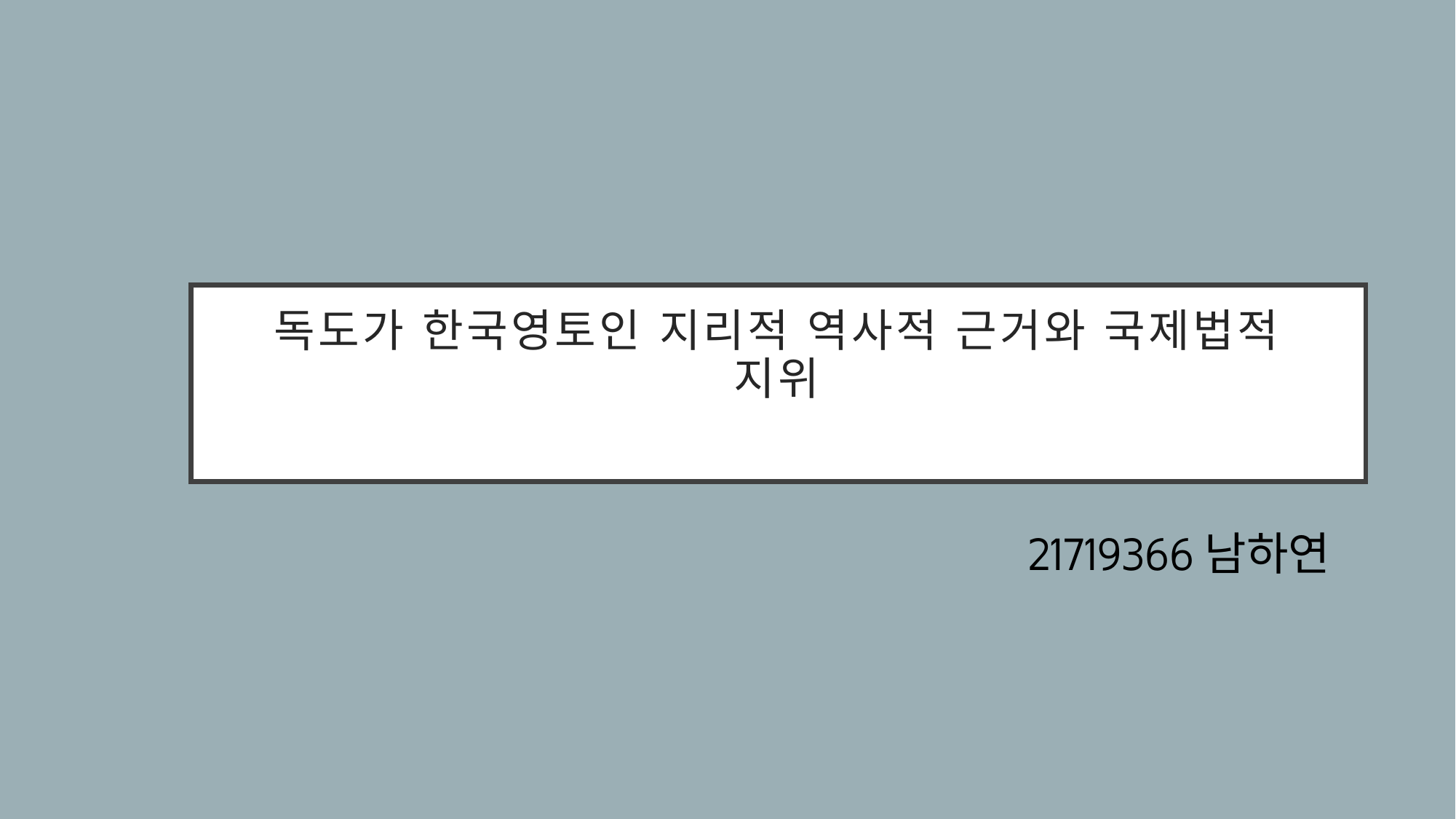

# 독도가 한국영토인 지리적 역사적 근거와 국제법적 지위
21719366남하연